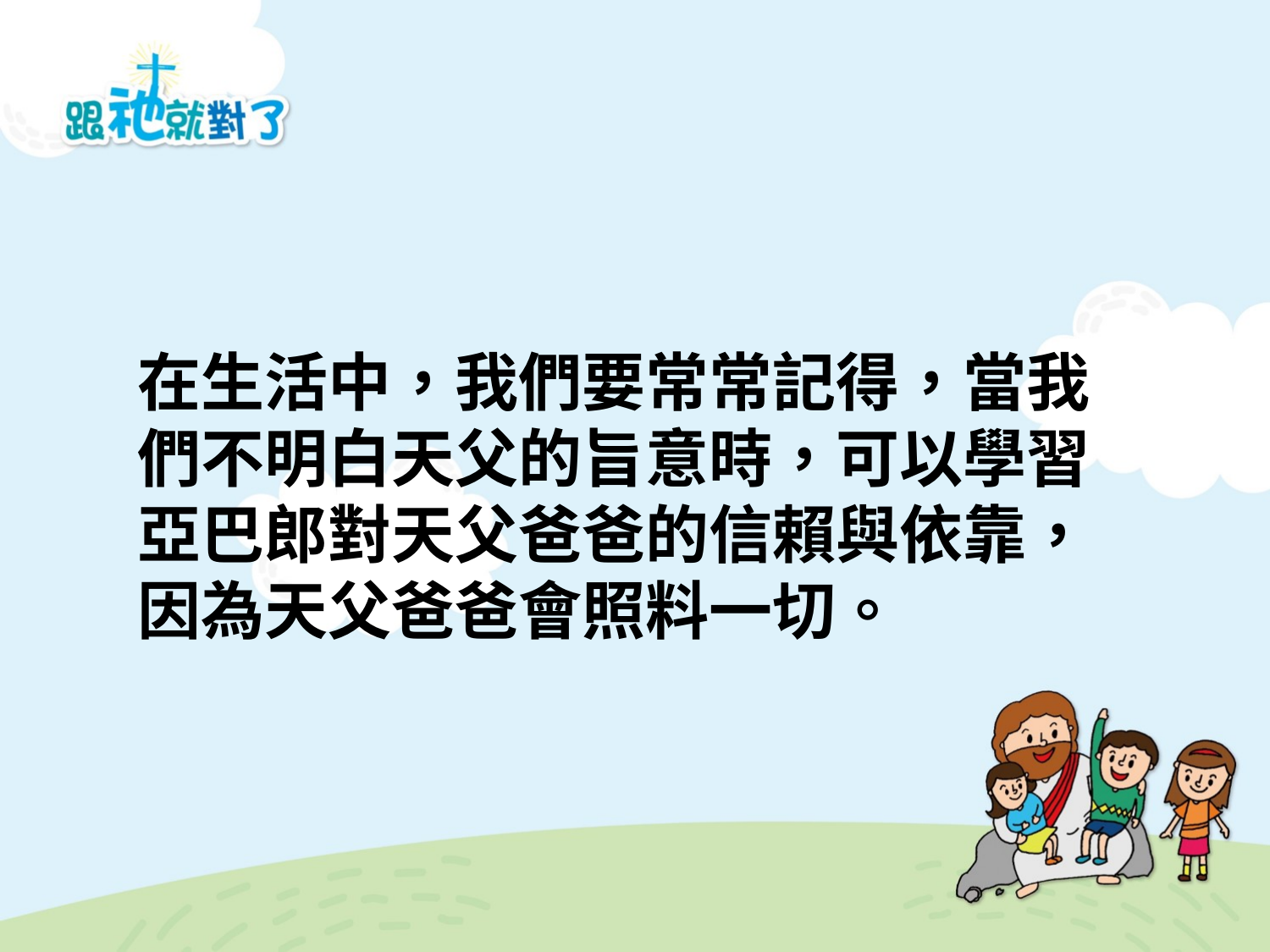

在生活中，我們要常常記得，當我們不明白天父的旨意時，可以學習亞巴郎對天父爸爸的信賴與依靠，因為天父爸爸會照料一切。